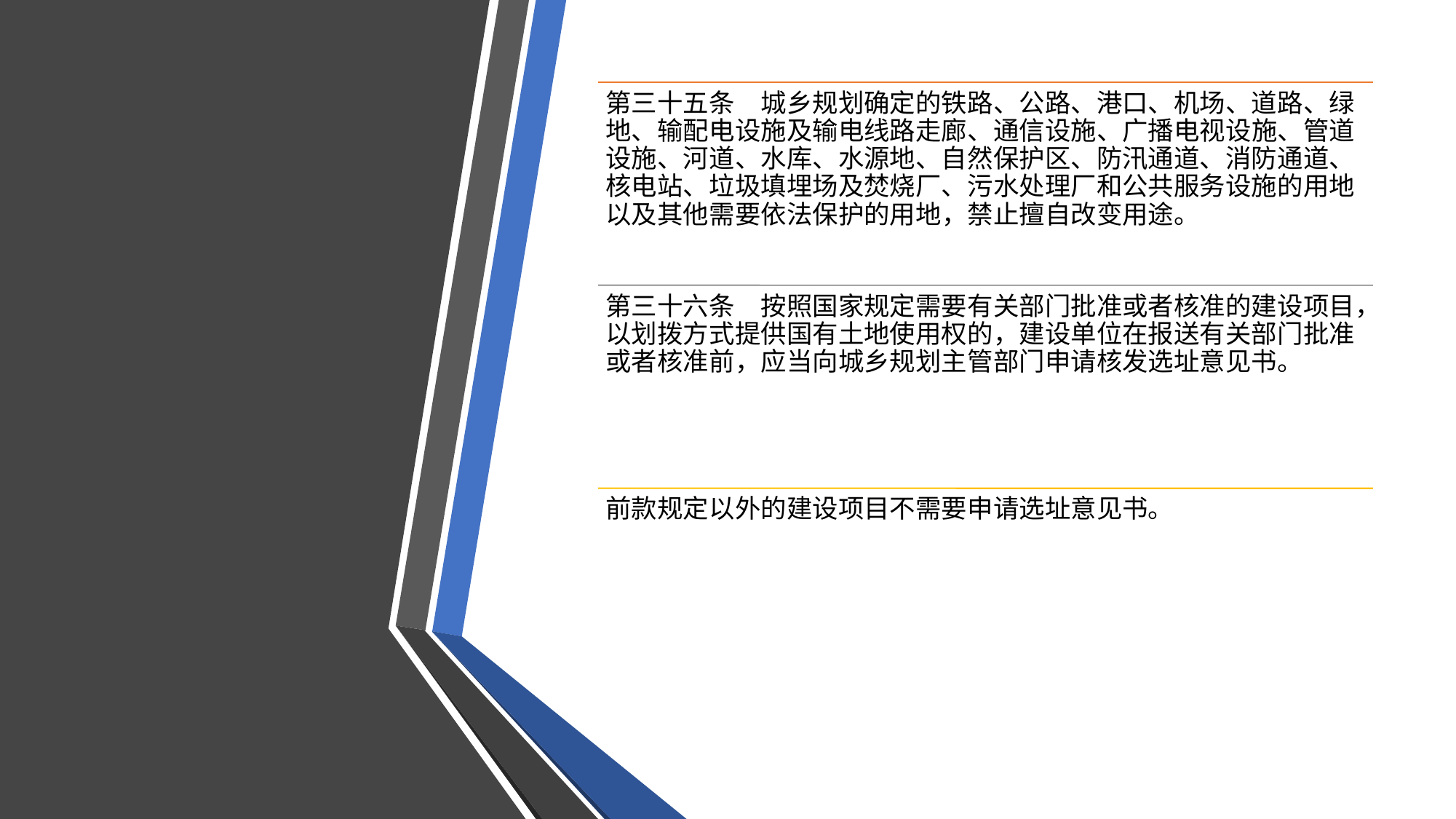

#
第三十五条　城乡规划确定的铁路、公路、港口、机场、道路、绿地、输配电设施及输电线路走廊、通信设施、广播电视设施、管道设施、河道、水库、水源地、自然保护区、防汛通道、消防通道、核电站、垃圾填埋场及焚烧厂、污水处理厂和公共服务设施的用地以及其他需要依法保护的用地，禁止擅自改变用途。
第三十六条　按照国家规定需要有关部门批准或者核准的建设项目，以划拨方式提供国有土地使用权的，建设单位在报送有关部门批准或者核准前，应当向城乡规划主管部门申请核发选址意见书。
前款规定以外的建设项目不需要申请选址意见书。